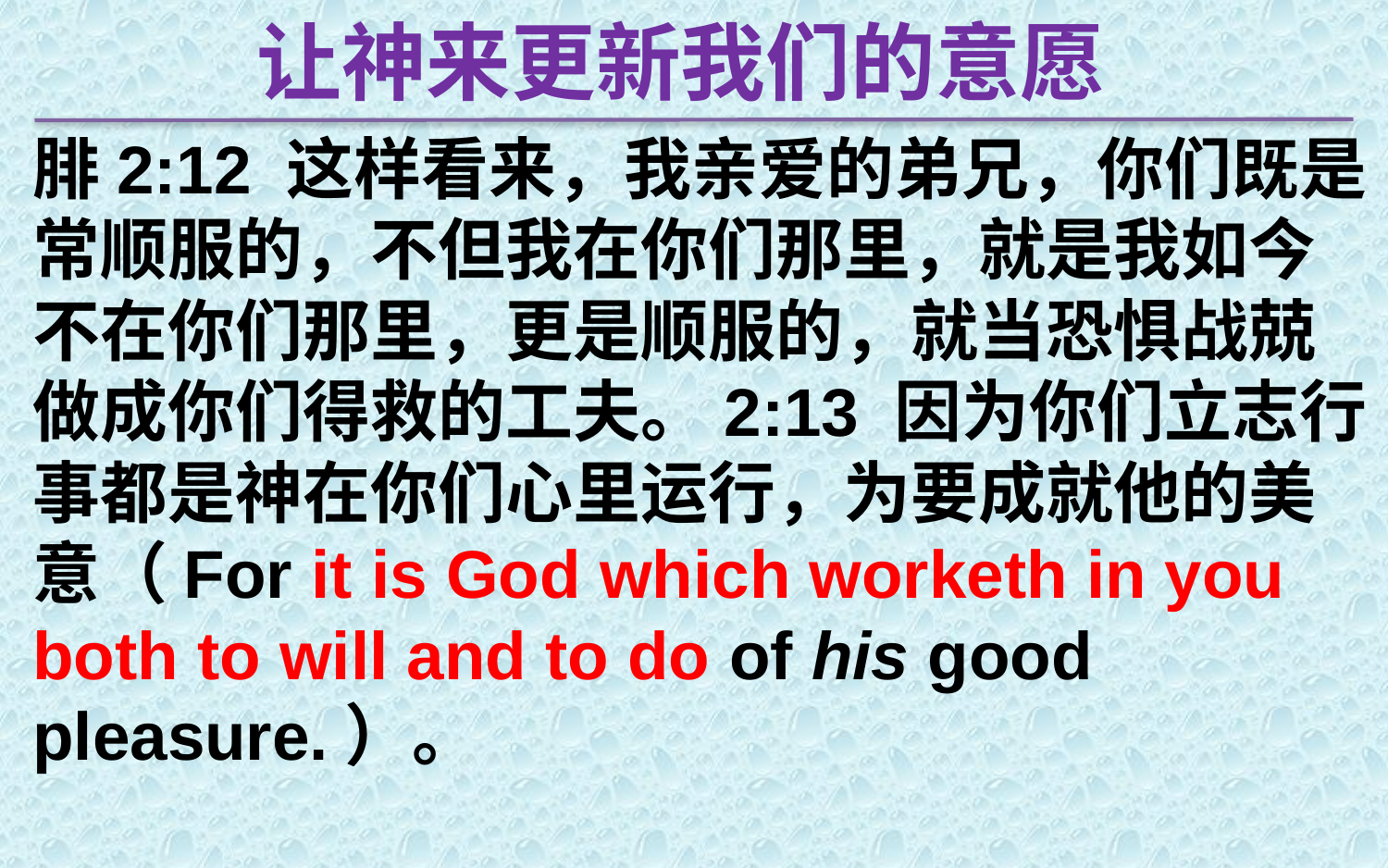

让神来更新我们的意愿
腓2:12 这样看来，我亲爱的弟兄，你们既是常顺服的，不但我在你们那里，就是我如今不在你们那里，更是顺服的，就当恐惧战兢做成你们得救的工夫。2:13 因为你们立志行事都是神在你们心里运行，为要成就他的美意（For it is God which worketh in you both to will and to do of his good pleasure.）。